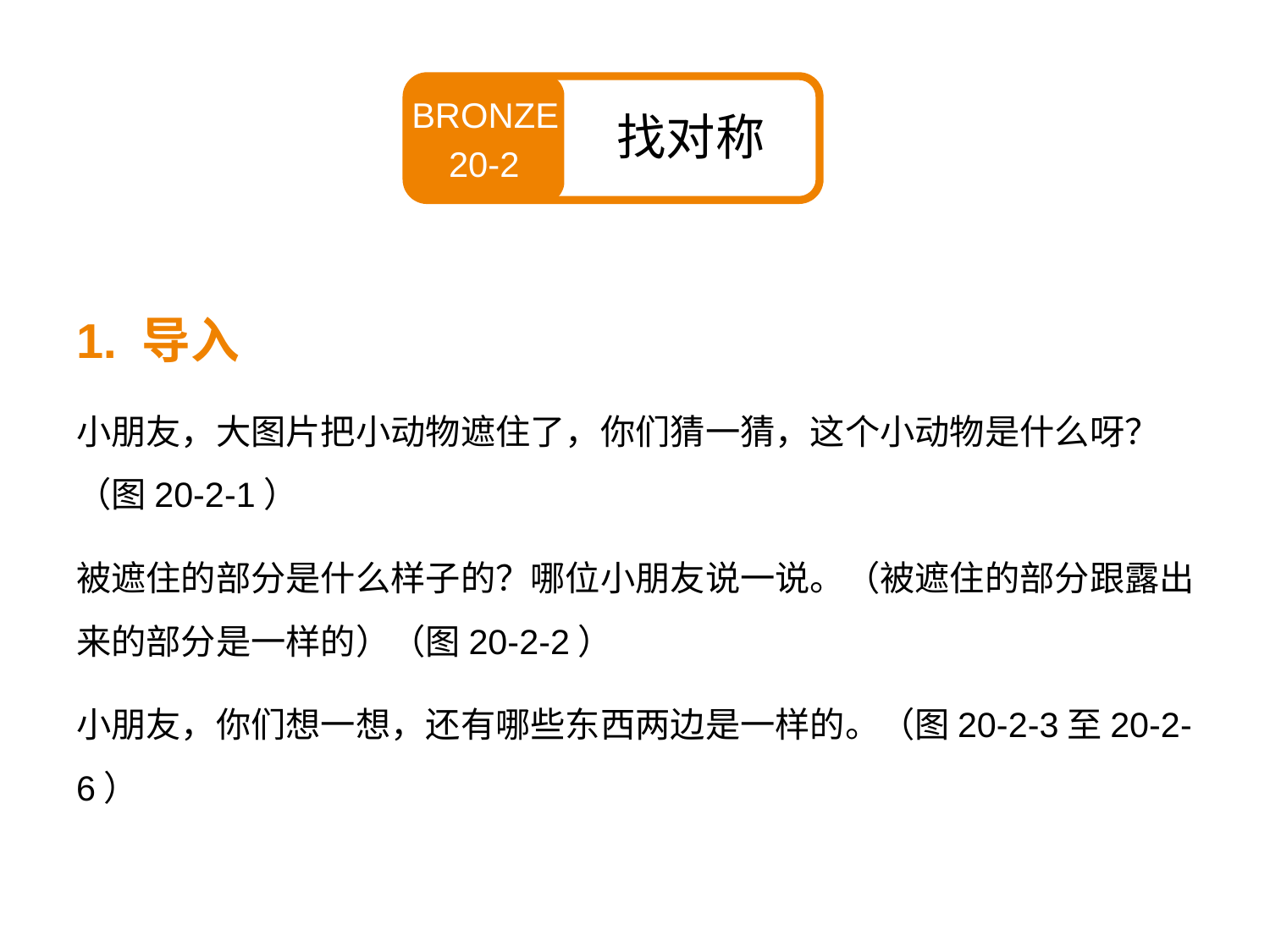

# BRONZE

找对称
20-2
1. 导入
小朋友，大图片把小动物遮住了，你们猜一猜，这个小动物是什么呀？（图20-2-1）
被遮住的部分是什么样子的？哪位小朋友说一说。（被遮住的部分跟露出来的部分是一样的）（图20-2-2）
小朋友，你们想一想，还有哪些东西两边是一样的。（图20-2-3至20-2-6）